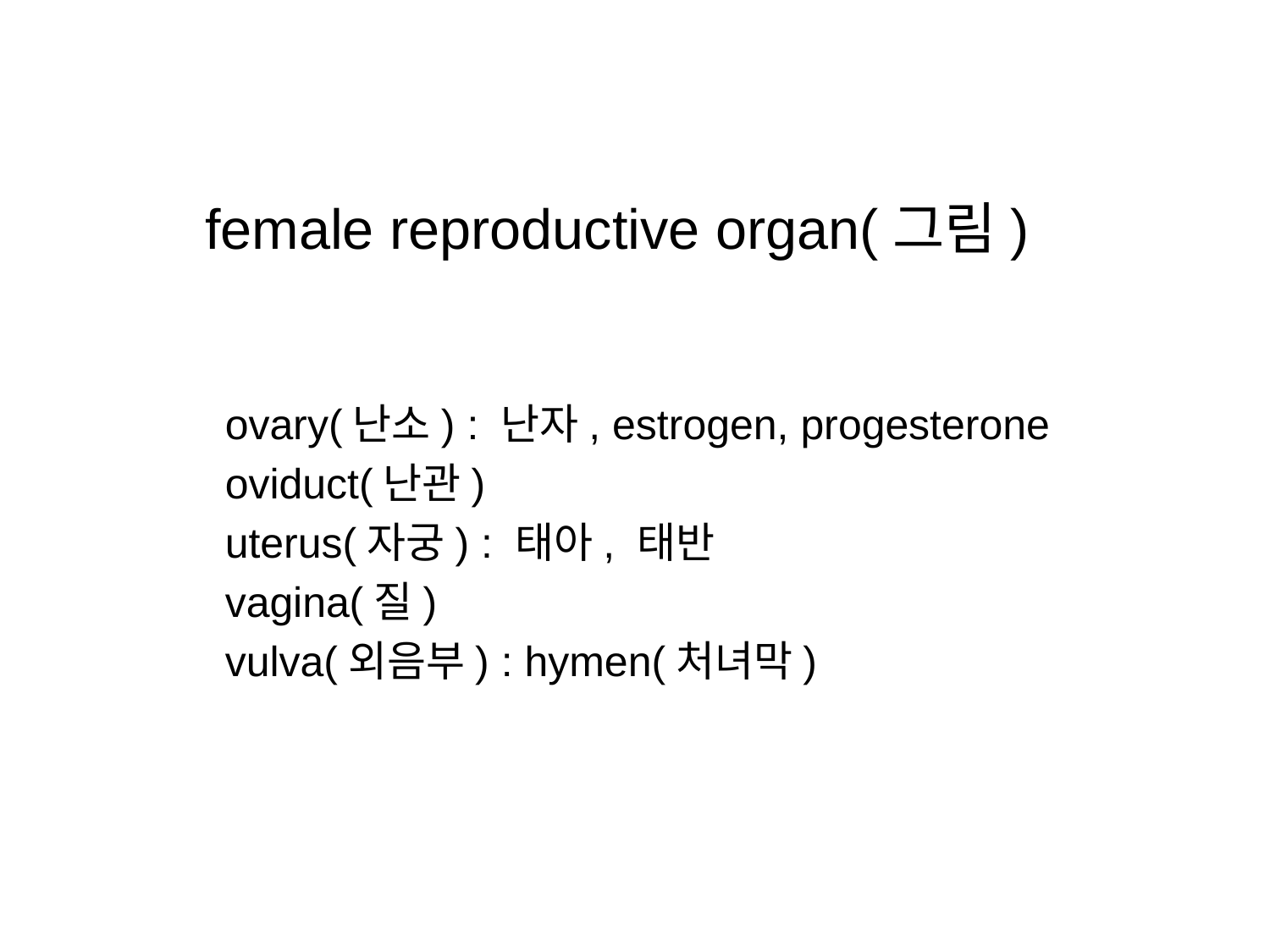

female reproductive organ(그림)

    ovary(난소) : 난자, estrogen, progesterone
    oviduct(난관)
    uterus(자궁) : 태아, 태반
    vagina(질)
    vulva(외음부) : hymen(처녀막)